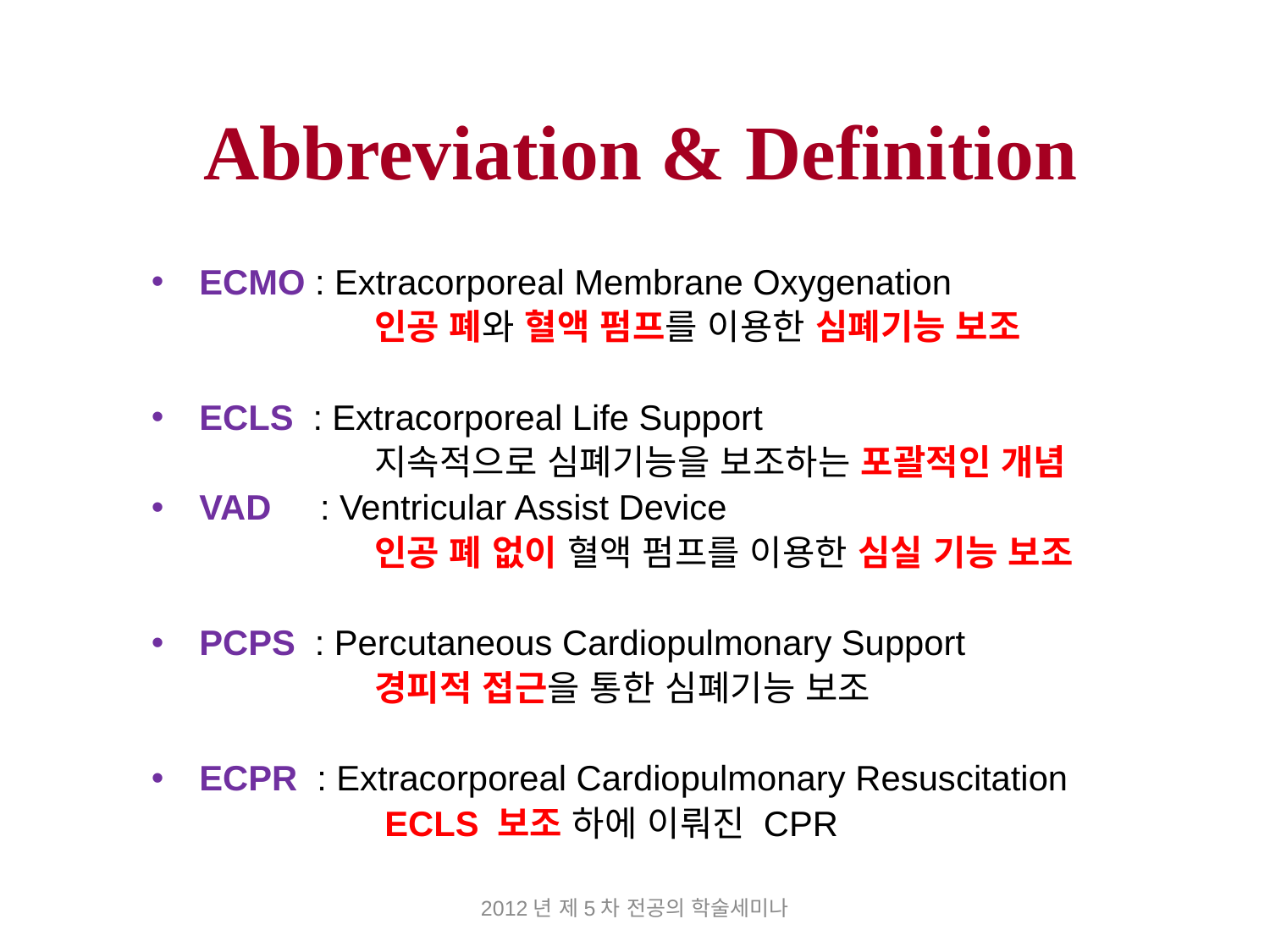

# Abbreviation & Definition
ECMO : Extracorporeal Membrane Oxygenation
		    인공 폐와 혈액 펌프를 이용한 심폐기능 보조

ECLS  : Extracorporeal Life Support
 		    지속적으로 심폐기능을 보조하는 포괄적인 개념
VAD     : Ventricular Assist Device
		    인공 폐 없이 혈액 펌프를 이용한 심실 기능 보조

PCPS  : Percutaneous Cardiopulmonary Support
		    경피적 접근을 통한 심폐기능 보조

ECPR  : Extracorporeal Cardiopulmonary Resuscitation
		      ECLS 보조 하에 이뤄진 CPR
2012년 제5차 전공의 학술세미나